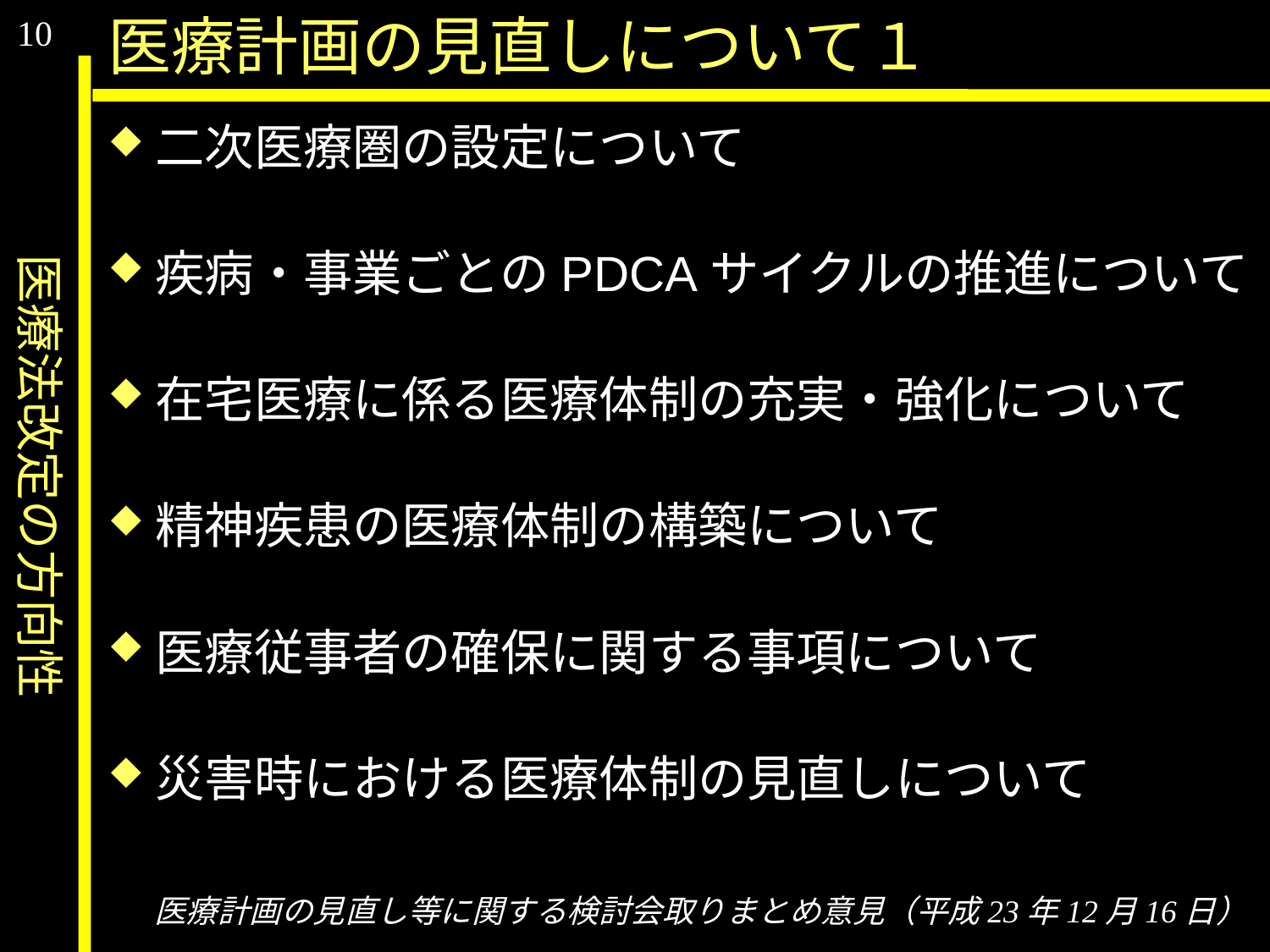

医療法改定の方向性
10
医療計画の見直しについて１

二次医療圏の設定について

疾病・事業ごとのPDCAサイクルの推進について

在宅医療に係る医療体制の充実・強化について

精神疾患の医療体制の構築について

医療従事者の確保に関する事項について

災害時における医療体制の見直しについて
医療計画の見直し等に関する検討会取りまとめ意見（平成23年12月16日）